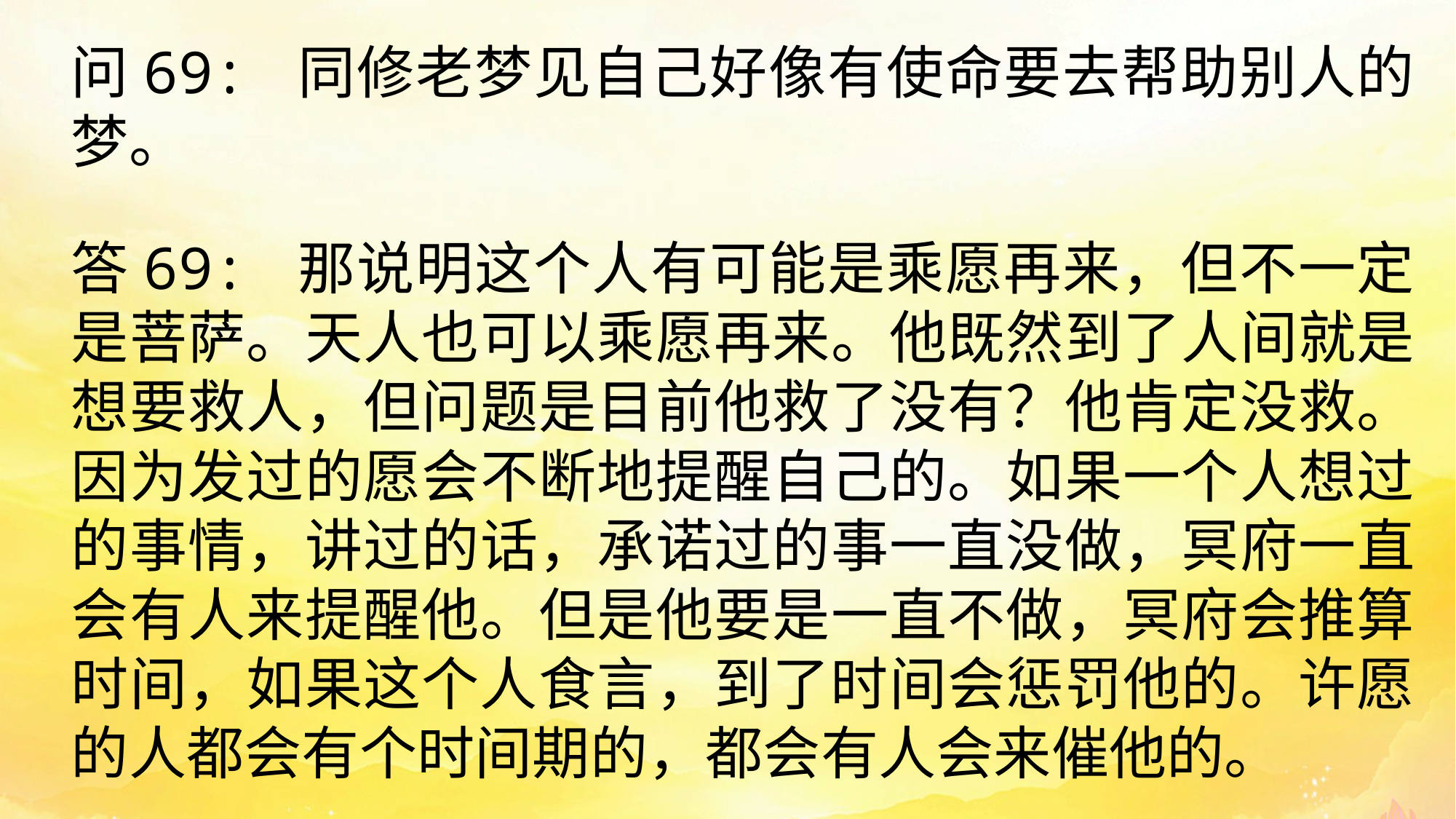

问69: 同修老梦见自己好像有使命要去帮助别人的梦。
答69: 那说明这个人有可能是乘愿再来，但不一定是菩萨。天人也可以乘愿再来。他既然到了人间就是想要救人，但问题是目前他救了没有？他肯定没救。因为发过的愿会不断地提醒自己的。如果一个人想过的事情，讲过的话，承诺过的事一直没做，冥府一直会有人来提醒他。但是他要是一直不做，冥府会推算时间，如果这个人食言，到了时间会惩罚他的。许愿的人都会有个时间期的，都会有人会来催他的。